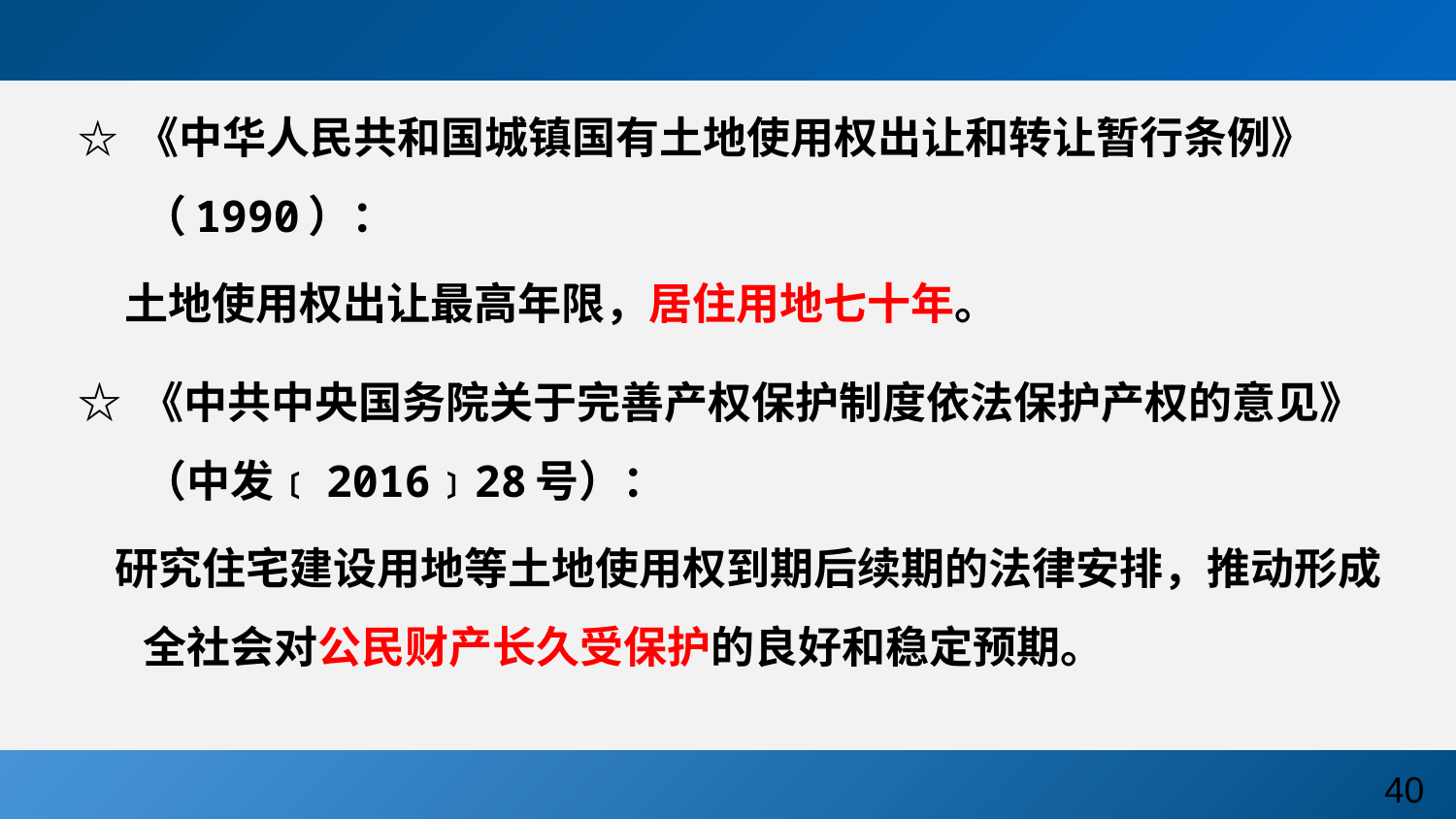

☆ 《中华人民共和国城镇国有土地使用权出让和转让暂行条例》（1990）：
    土地使用权出让最高年限，居住用地七十年。
☆ 《中共中央国务院关于完善产权保护制度依法保护产权的意见》（中发﹝2016﹞28号）：
   研究住宅建设用地等土地使用权到期后续期的法律安排，推动形成全社会对公民财产长久受保护的良好和稳定预期。
40